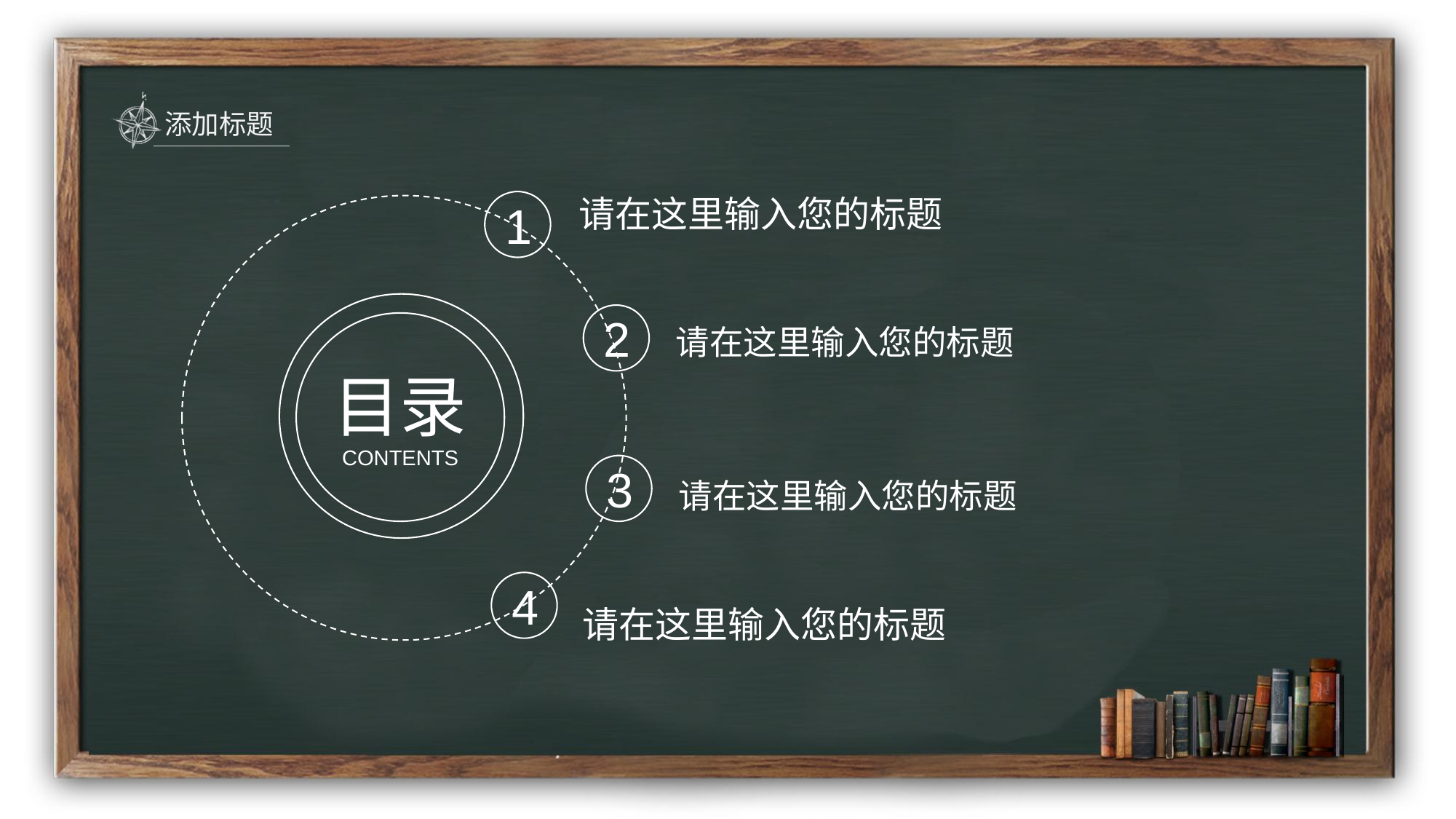

请在这里输入您的标题
1

请在这里输入您的标题

2
目录
CONTENTS
请在这里输入您的标题
3
4
请在这里输入您的标题